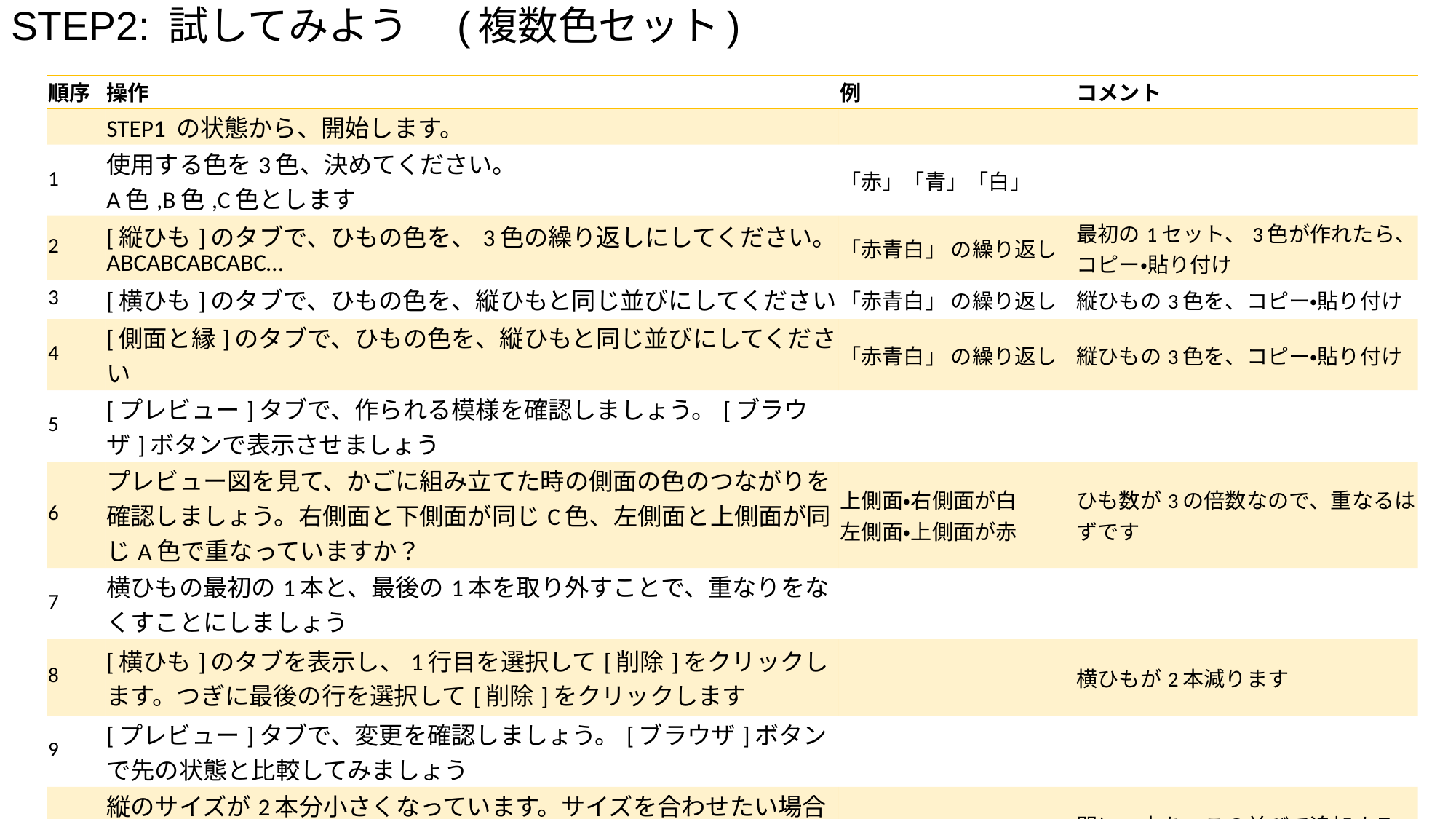

# STEP2: 試してみよう　(複数色セット)
| 順序 | 操作 | 例 | コメント |
| --- | --- | --- | --- |
|  | STEP1 の状態から、開始します。 |  |  |
| 1 | 使用する色を3色、決めてください。 A色,B色,C色とします | 「赤」「青」「白」 |  |
| 2 | [縦ひも]のタブで、ひもの色を、3色の繰り返しにしてください。ABCABCABCABC… | 「赤青白」 の繰り返し | 最初の1セット、3色が作れたら、コピー・貼り付け |
| 3 | [横ひも]のタブで、ひもの色を、縦ひもと同じ並びにしてください | 「赤青白」 の繰り返し | 縦ひもの3色を、コピー・貼り付け |
| 4 | [側面と縁]のタブで、ひもの色を、縦ひもと同じ並びにしてください | 「赤青白」 の繰り返し | 縦ひもの3色を、コピー・貼り付け |
| 5 | [プレビュー]タブで、作られる模様を確認しましょう。[ブラウザ]ボタンで表示させましょう |  |  |
| 6 | プレビュー図を見て、かごに組み立てた時の側面の色のつながりを確認しましょう。右側面と下側面が同じC色、左側面と上側面が同じA色で重なっていますか？ | 上側面・右側面が白 左側面・上側面が赤 | ひも数が3の倍数なので、重なるはずです |
| 7 | 横ひもの最初の1本と、最後の1本を取り外すことで、重なりをなくすことにしましょう |  |  |
| 8 | [横ひも]のタブを表示し、1行目を選択して[削除]をクリックします。つぎに最後の行を選択して[削除]をクリックします |  | 横ひもが2本減ります |
| 9 | [プレビュー]タブで、変更を確認しましょう。[ブラウザ]ボタンで先の状態と比較してみましょう |  |  |
| α | 縦のサイズが2本分小さくなっています。サイズを合わせたい場合は、縦横の本数、色の並びを変えるなどして、調整してみてください |  | 間に3本を、この並びで追加するなど |